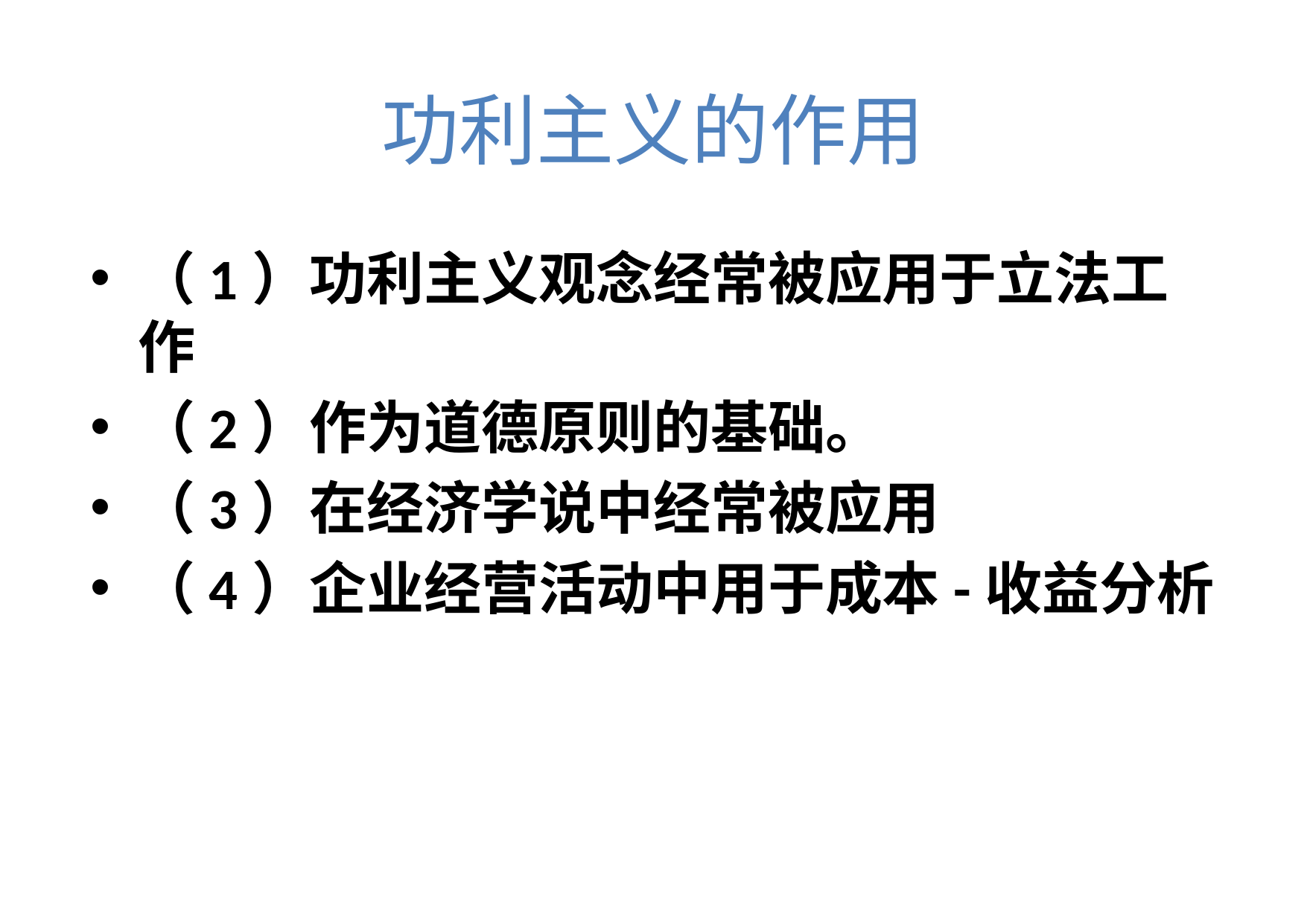

功利主义的作用
（1）功利主义观念经常被应用于立法工作
（2）作为道德原则的基础。
（3）在经济学说中经常被应用
（4）企业经营活动中用于成本-收益分析